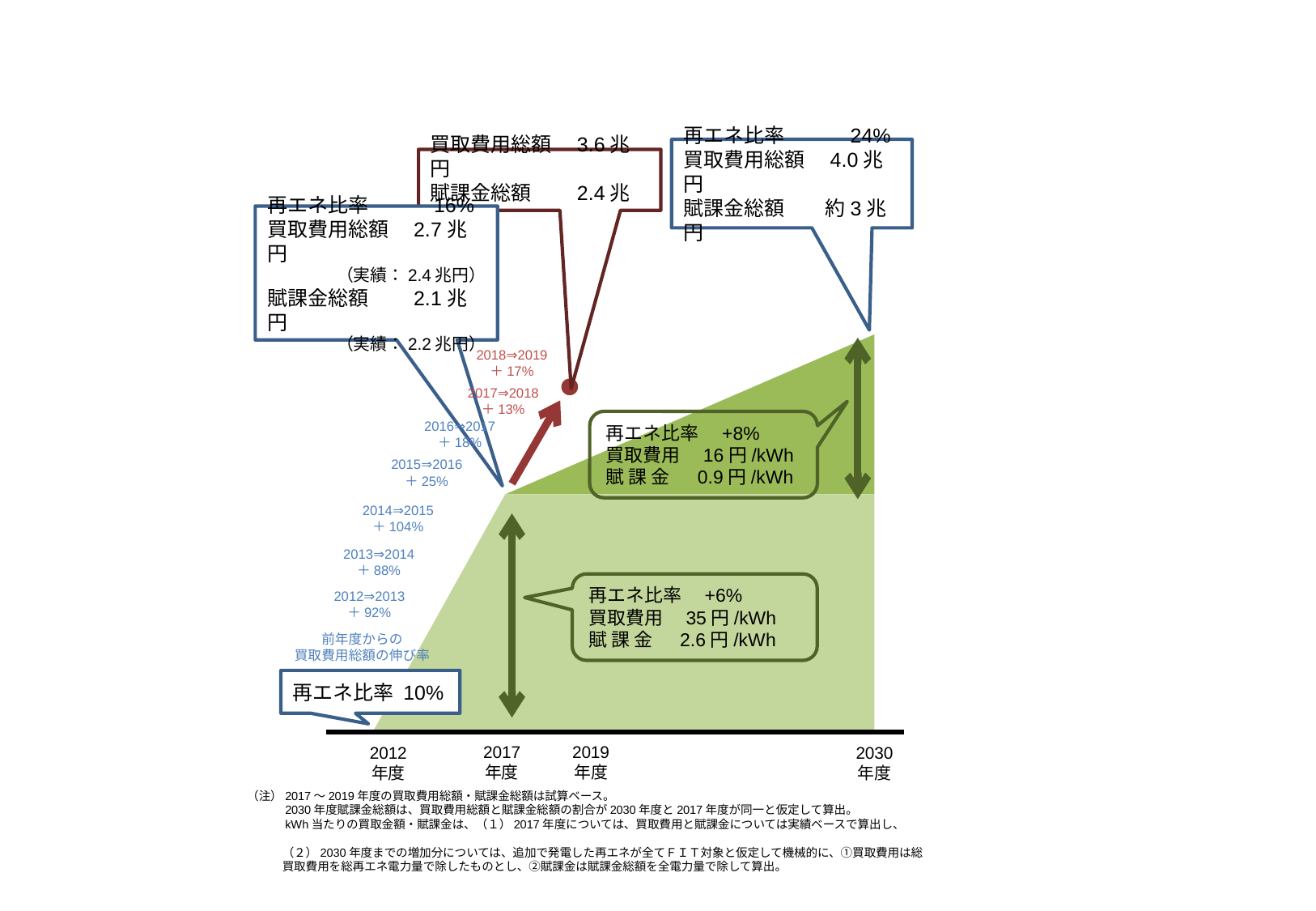

再エネ比率　　　24%
買取費用総額　4.0兆円
賦課金総額　　約3兆円
買取費用総額　3.6兆円
賦課金総額　　2.4兆円
再エネ比率　　　16%
買取費用総額　2.7兆円
（実績：2.4兆円）
賦課金総額　　2.1兆円
（実績：2.2兆円）

2018⇒2019
＋17%
2017⇒2018
＋13%

再エネ比率　+8%
買取費用　16円/kWh
賦 課 金 　0.9円/kWh
2016⇒2017
＋18%
2015⇒2016
＋25%

2014⇒2015
＋104%
2013⇒2014
＋88%
再エネ比率　+6%
買取費用　35円/kWh
賦 課 金 　2.6円/kWh
2012⇒2013
＋92%
前年度からの
買取費用総額の伸び率
再エネ比率 10%
2017
年度
2019
年度
2012
年度
2030
年度
（注）2017～2019年度の買取費用総額・賦課金総額は試算ベース。
　　　2030年度賦課金総額は、買取費用総額と賦課金総額の割合が2030年度と2017年度が同一と仮定して算出。
　　　kWh当たりの買取金額・賦課金は、（１）2017年度については、買取費用と賦課金については実績ベースで算出し、
　　　（２）2030年度までの増加分については、追加で発電した再エネが全てＦＩＴ対象と仮定して機械的に、①買取費用は総
　　　買取費用を総再エネ電力量で除したものとし、②賦課金は賦課金総額を全電力量で除して算出。